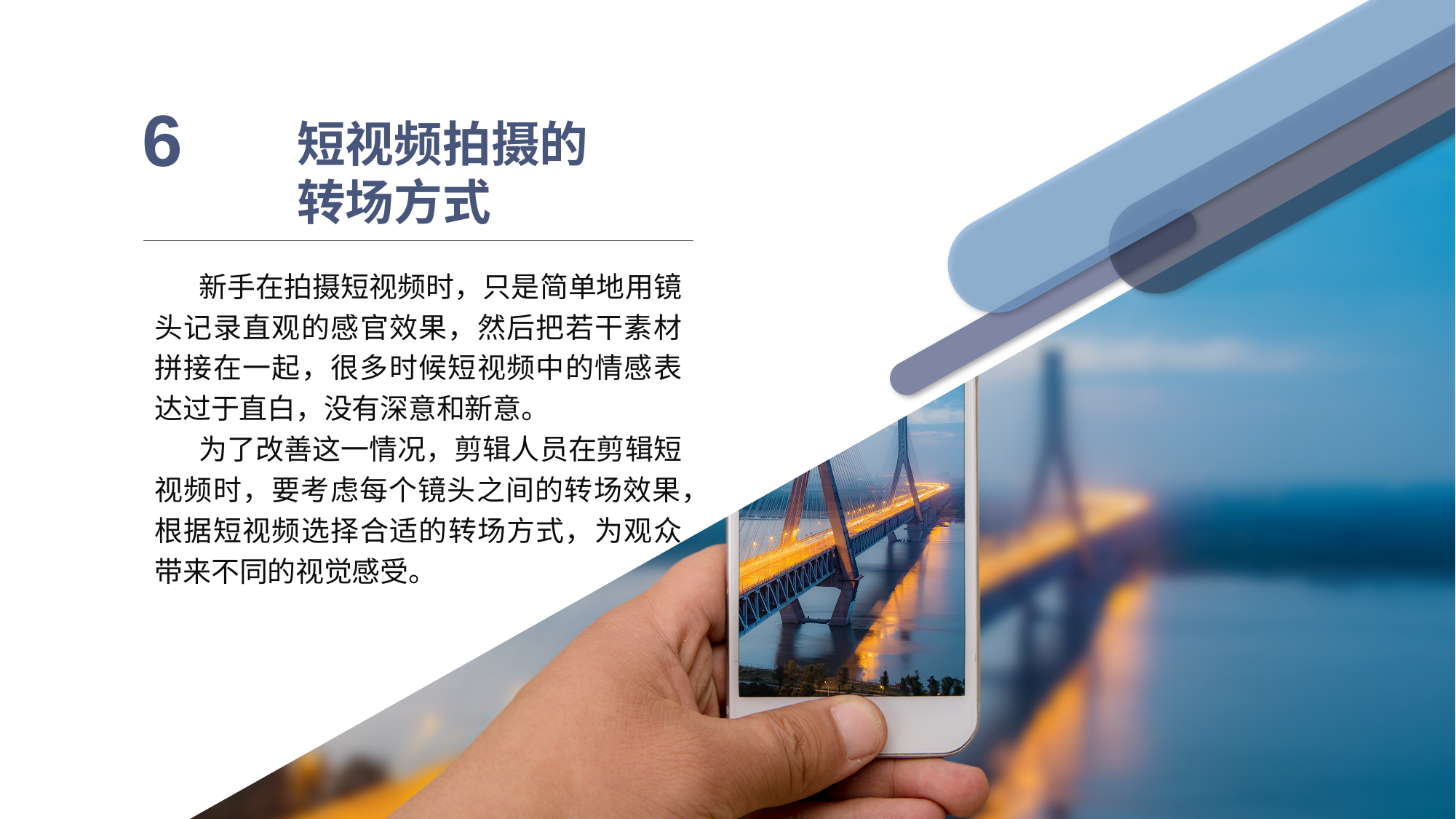

6
短视频拍摄的
转场方式
新手在拍摄短视频时，只是简单地用镜头记录直观的感官效果，然后把若干素材拼接在一起，很多时候短视频中的情感表达过于直白，没有深意和新意。
为了改善这一情况，剪辑人员在剪辑短视频时，要考虑每个镜头之间的转场效果，根据短视频选择合适的转场方式，为观众带来不同的视觉感受。